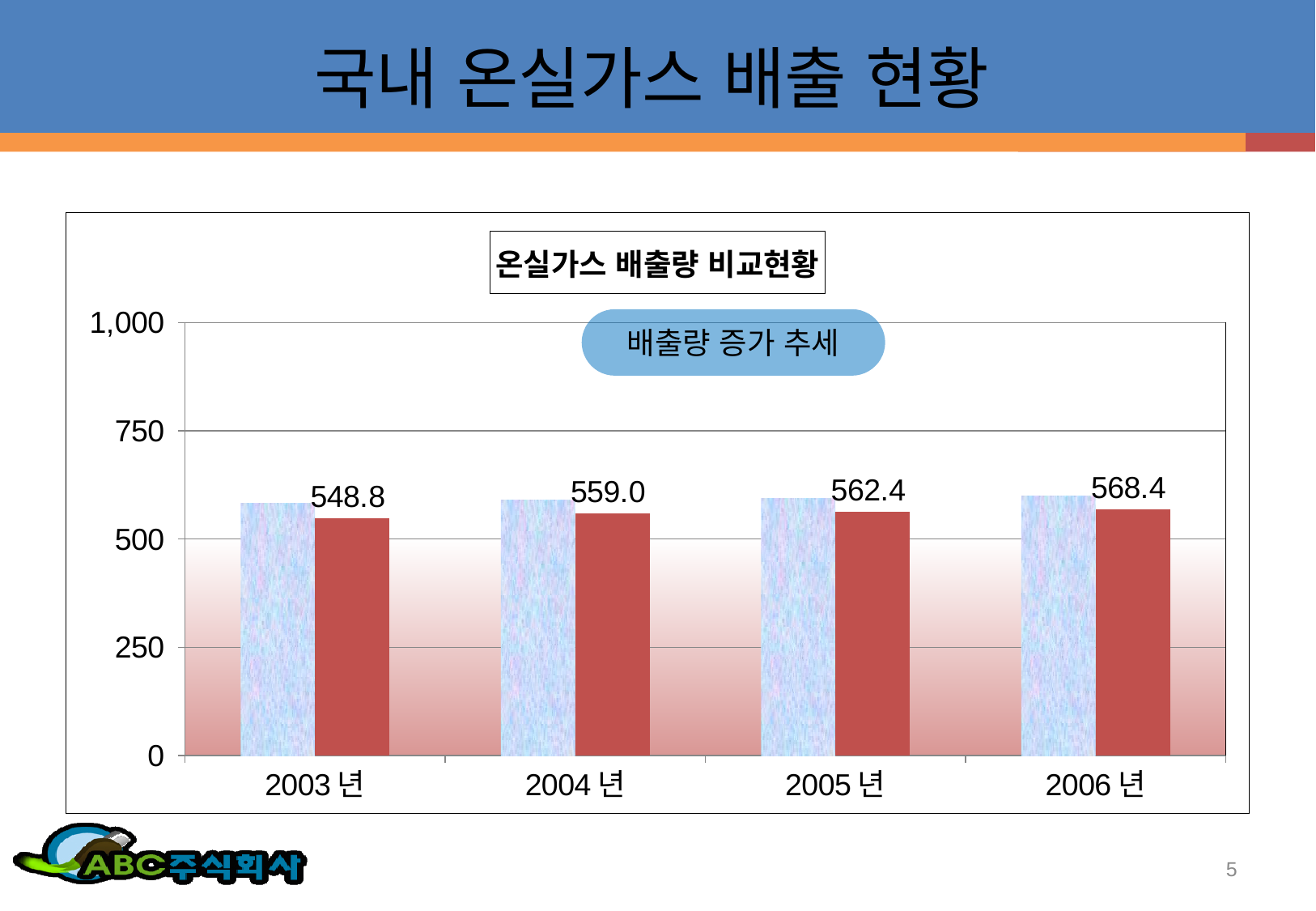

# 국내 온실가스 배출 현황

### Chart: 온실가스 배출량 비교현황

| Category | 총배출량 | 순배출량 |
|---|---|---|
| 2003년 | 582.6 | 548.8 |
| 2004년 | 590.4 | 559.0 |
| 2005년 | 594.4 | 562.4 |
| 2006년 | 599.5 | 568.4 |
배출량 증가 추세
5